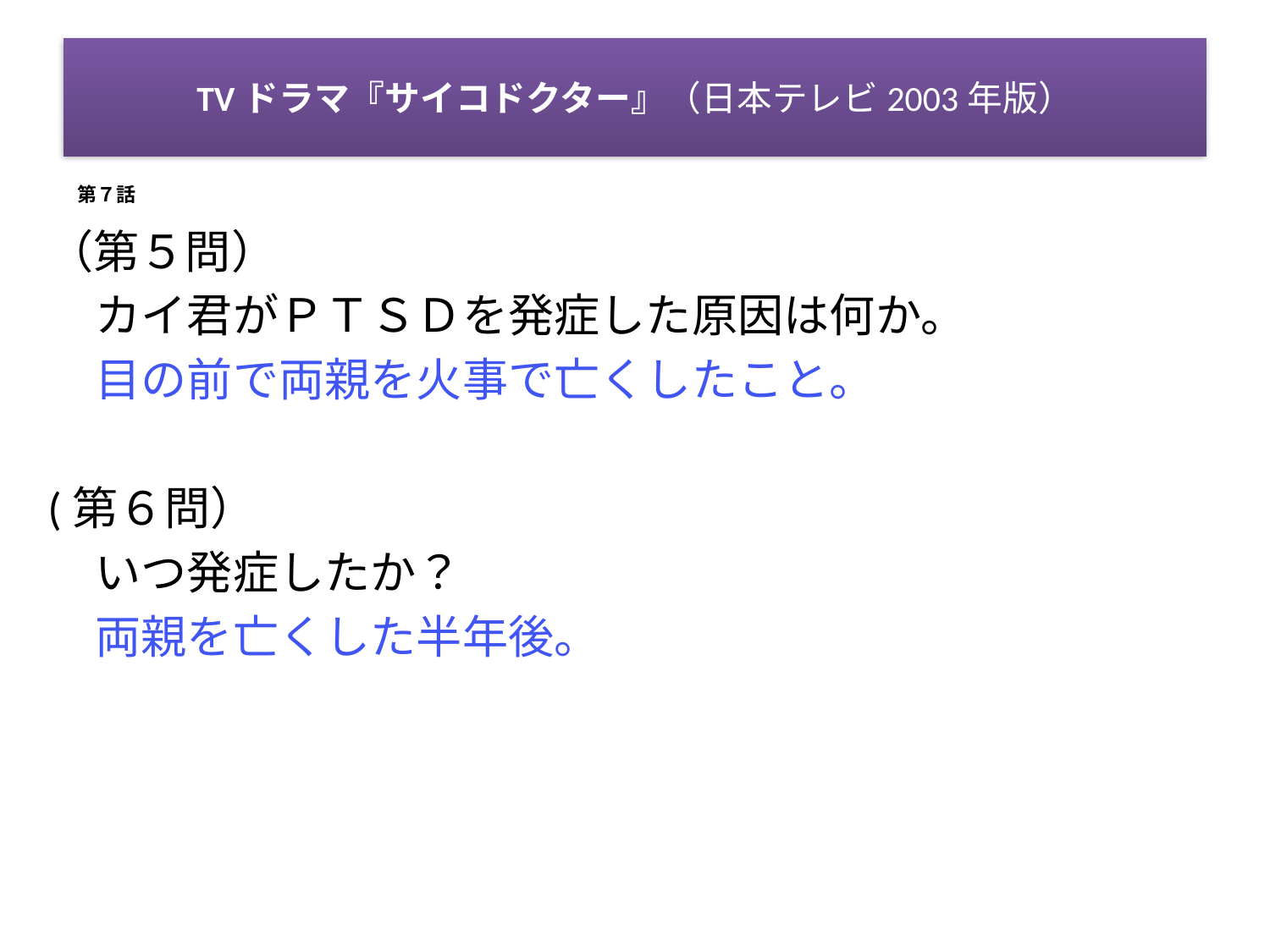

# TVドラマ『サイコドクター』（日本テレビ2003年版）
第７話
（第５問）
	カイ君がＰＴＳＤを発症した原因は何か。
　	目の前で両親を火事で亡くしたこと。

(第６問）
	いつ発症したか？
	両親を亡くした半年後。